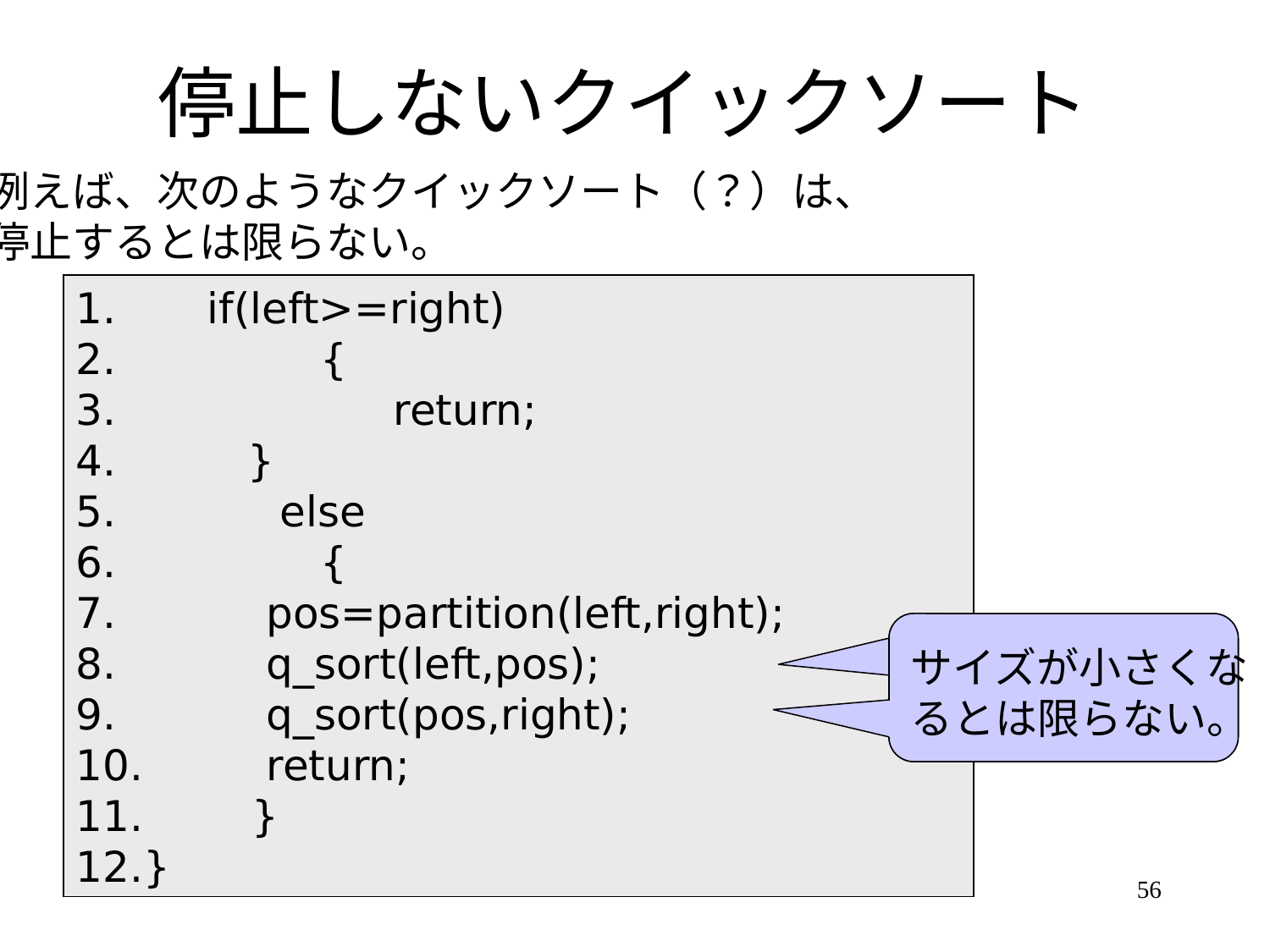

# 停止しないクイックソート
例えば、次のようなクイックソート（？）は、
停止するとは限らない。
     if(left>=right)
 	    {
		return;
        }
   	 else
  	    {
     	pos=partition(left,right);
     	q_sort(left,pos);
      	q_sort(pos,right);
     	return;
        }
}

サイズが小さくなるとは限らない。
56